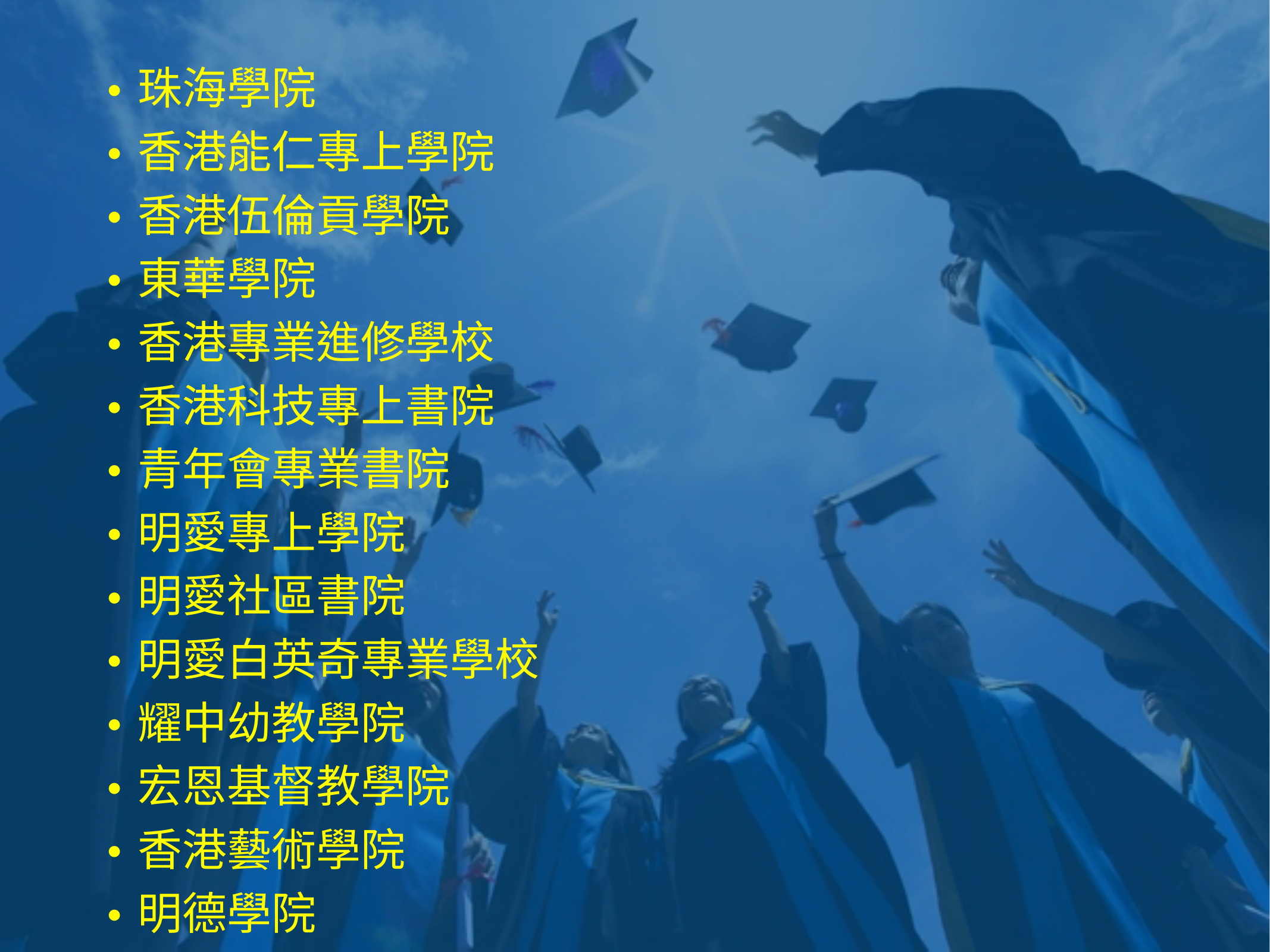

珠海學院
香港能仁專上學院
香港伍倫貢學院
東華學院
香港專業進修學校
香港科技專上書院
青年會專業書院
明愛專上學院
明愛社區書院
明愛白英奇專業學校
耀中幼教學院
宏恩基督教學院
香港藝術學院
明德學院